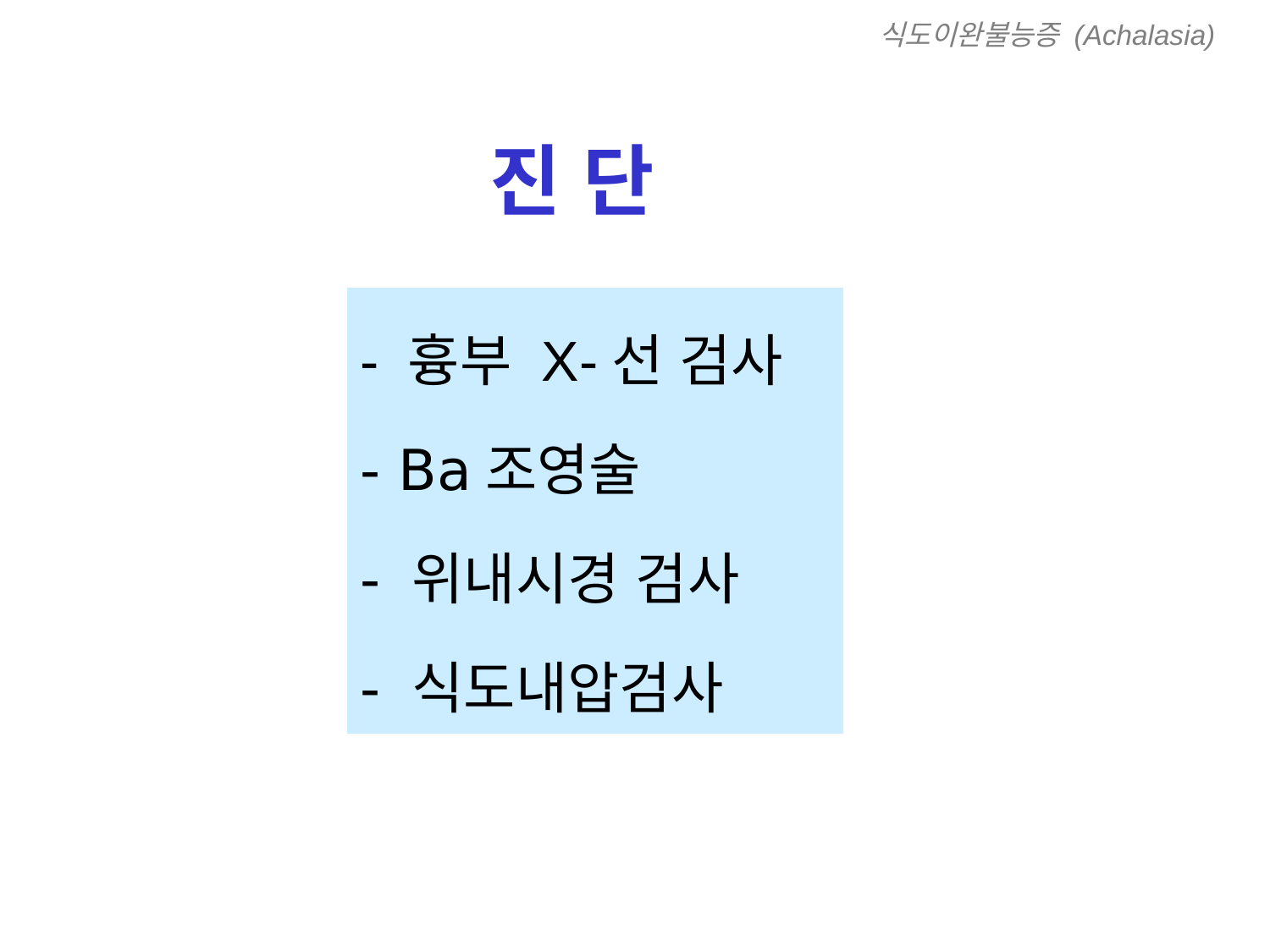

식도이완불능증 (Achalasia)
# 진 단
- 흉부 X-선 검사
- Ba조영술
- 위내시경 검사
- 식도내압검사